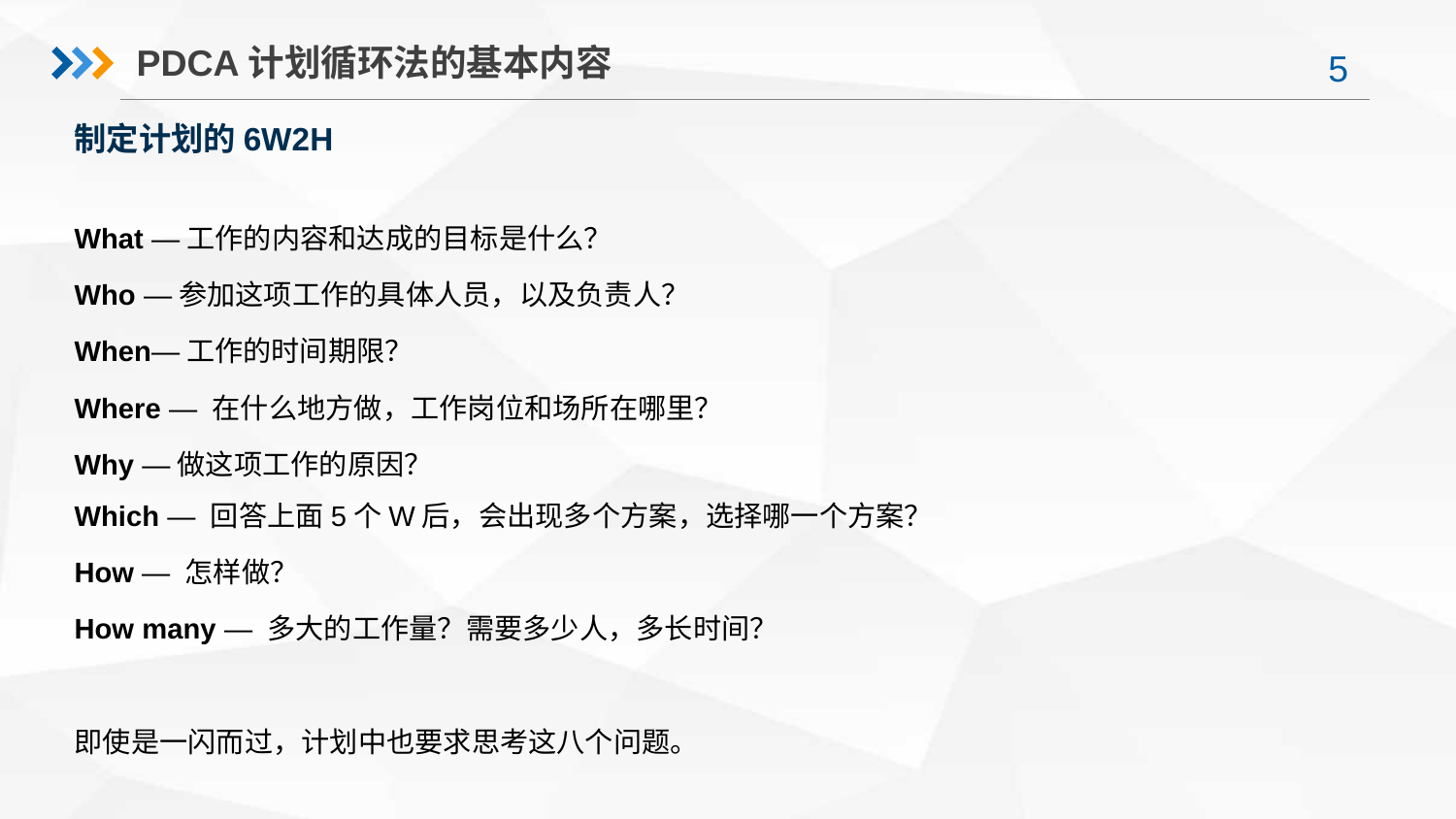

PDCA计划循环法的基本内容
制定计划的6W2H

What —工作的内容和达成的目标是什么？
Who —参加这项工作的具体人员，以及负责人？
When—工作的时间期限？
Where — 在什么地方做，工作岗位和场所在哪里？
Why —做这项工作的原因？
Which — 回答上面5个W后，会出现多个方案，选择哪一个方案？
How — 怎样做？
How many — 多大的工作量？需要多少人，多长时间？

即使是一闪而过，计划中也要求思考这八个问题。